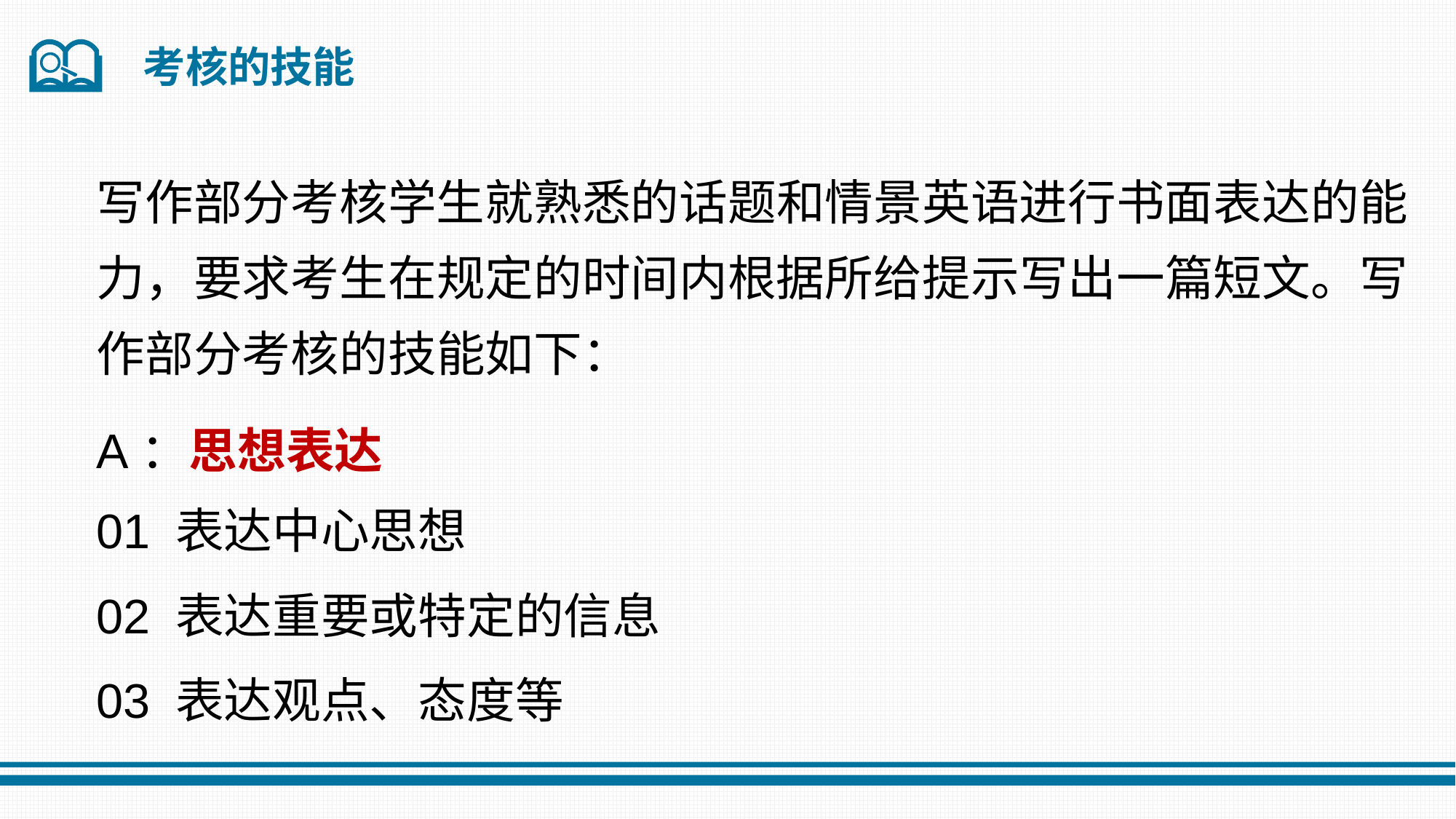

考核的技能
写作部分考核学生就熟悉的话题和情景英语进行书面表达的能力，要求考生在规定的时间内根据所给提示写出一篇短文。写作部分考核的技能如下：
A：思想表达
01 表达中心思想
02 表达重要或特定的信息
03 表达观点、态度等